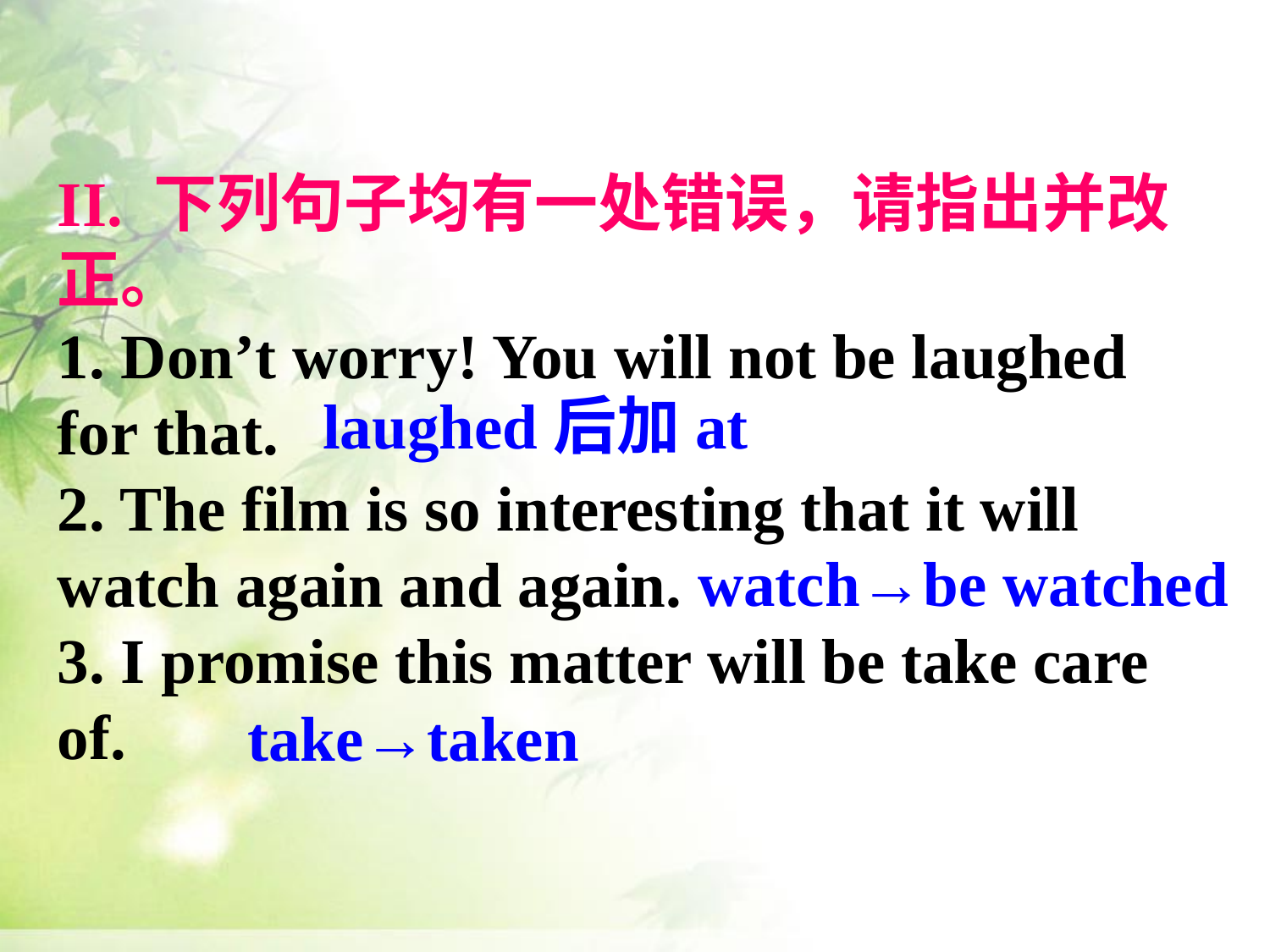

II. 下列句子均有一处错误，请指出并改正。
1. Don’t worry! You will not be laughed for that.
2. The film is so interesting that it will watch again and again.
3. I promise this matter will be take care of.
laughed后加at
watch→be watched
take→taken